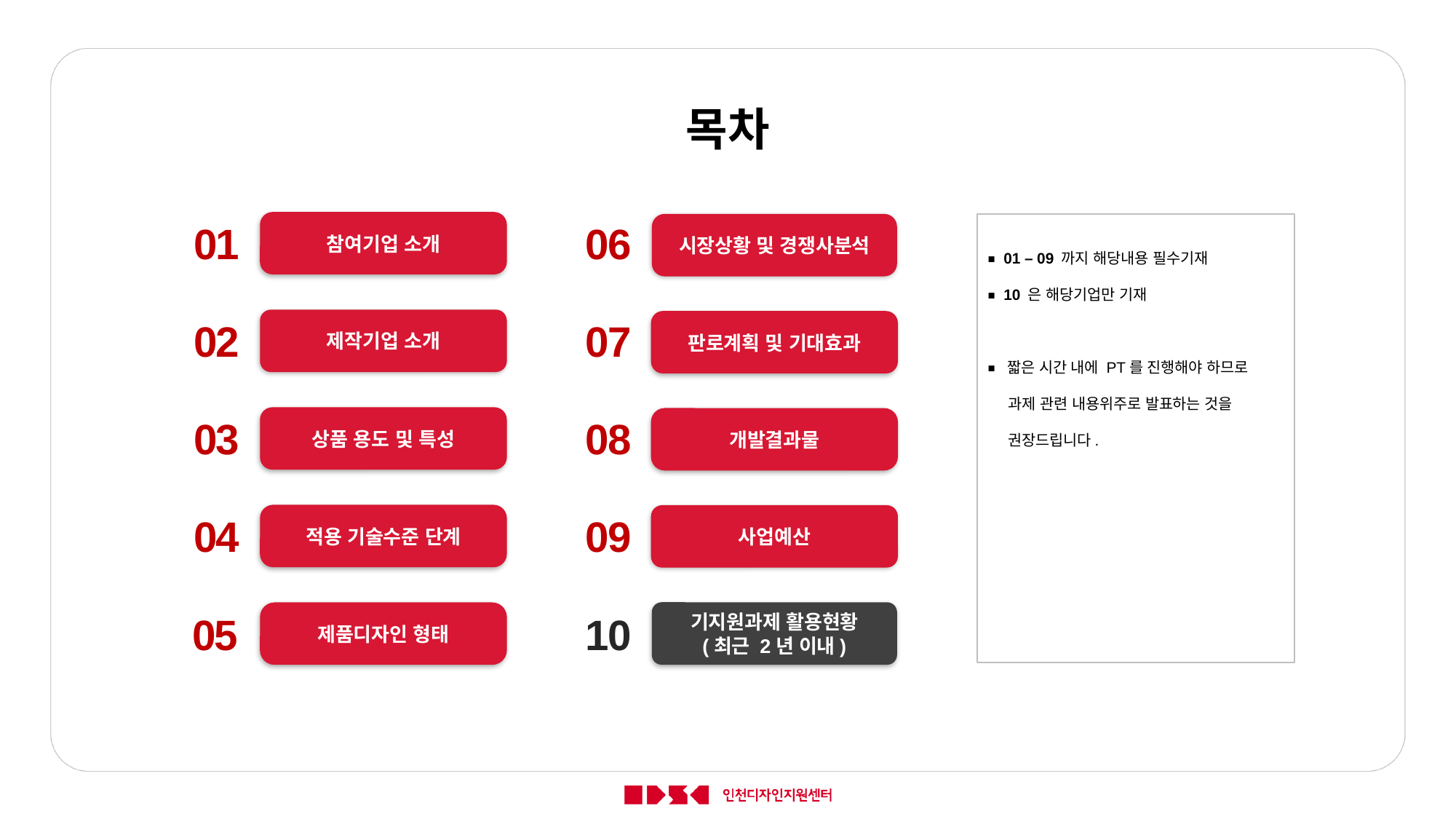

목차
01
06
참여기업 소개
시장상황 및 경쟁사분석
02
07
제작기업 소개
판로계획 및 기대효과
03
08
상품 용도 및 특성
개발결과물
04
09
적용 기술수준 단계
사업예산
05
10
기지원과제 활용현황
(최근 2년 이내)
제품디자인 형태

◾  01 – 09 까지 해당내용 필수기재
◾  10 은 해당기업만 기재

◾  짧은 시간 내에 PT를 진행해야 하므로
    과제 관련 내용위주로 발표하는 것을
    권장드립니다.